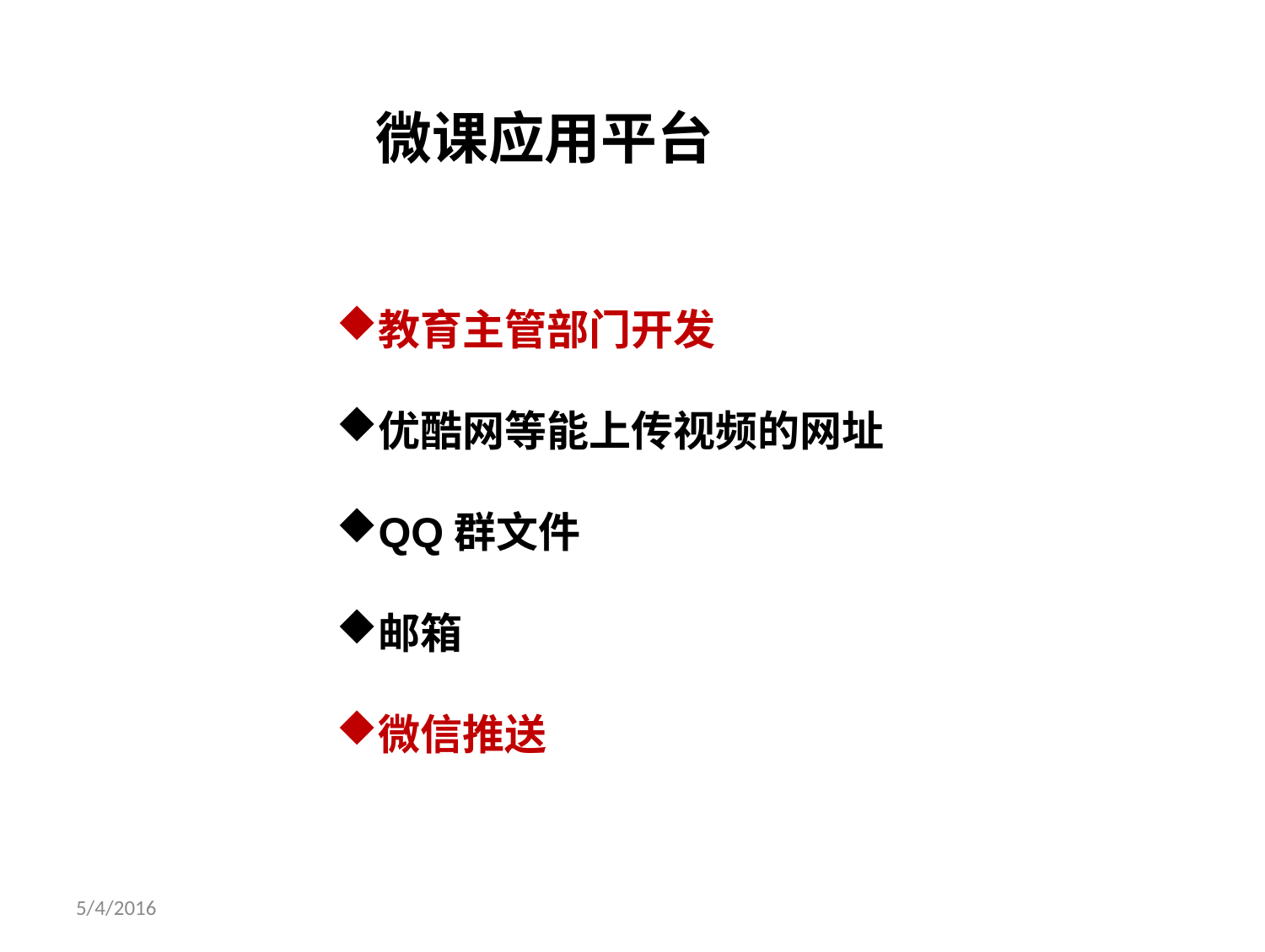

微课应用平台
教育主管部门开发
优酷网等能上传视频的网址
QQ群文件
邮箱
微信推送
5/4/2016